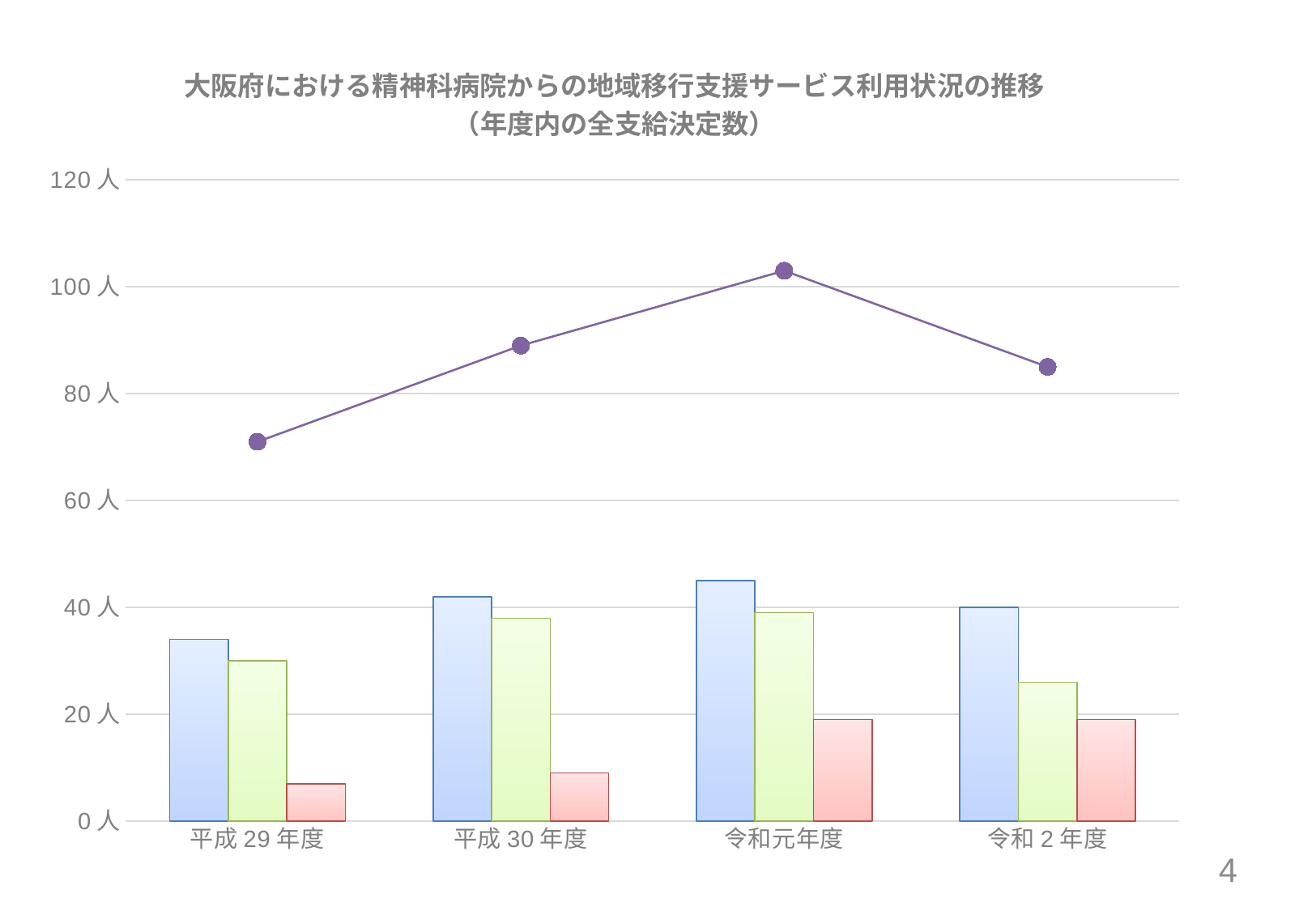

### Chart: 大阪府における精神科病院からの地域移行支援サービス利用状況の推移
（年度内の全支給決定数）

| Category | 終了（退院） | サービス利用中 | 終了（退院以外） | 合計 |
|---|---|---|---|---|
| 平成29年度 | 34.0 | 30.0 | 7.0 | 71.0 |
| 平成30年度 | 42.0 | 38.0 | 9.0 | 89.0 |
| 令和元年度 | 45.0 | 39.0 | 19.0 | 103.0 |
| 令和2年度 | 40.0 | 26.0 | 19.0 | 85.0 |
4